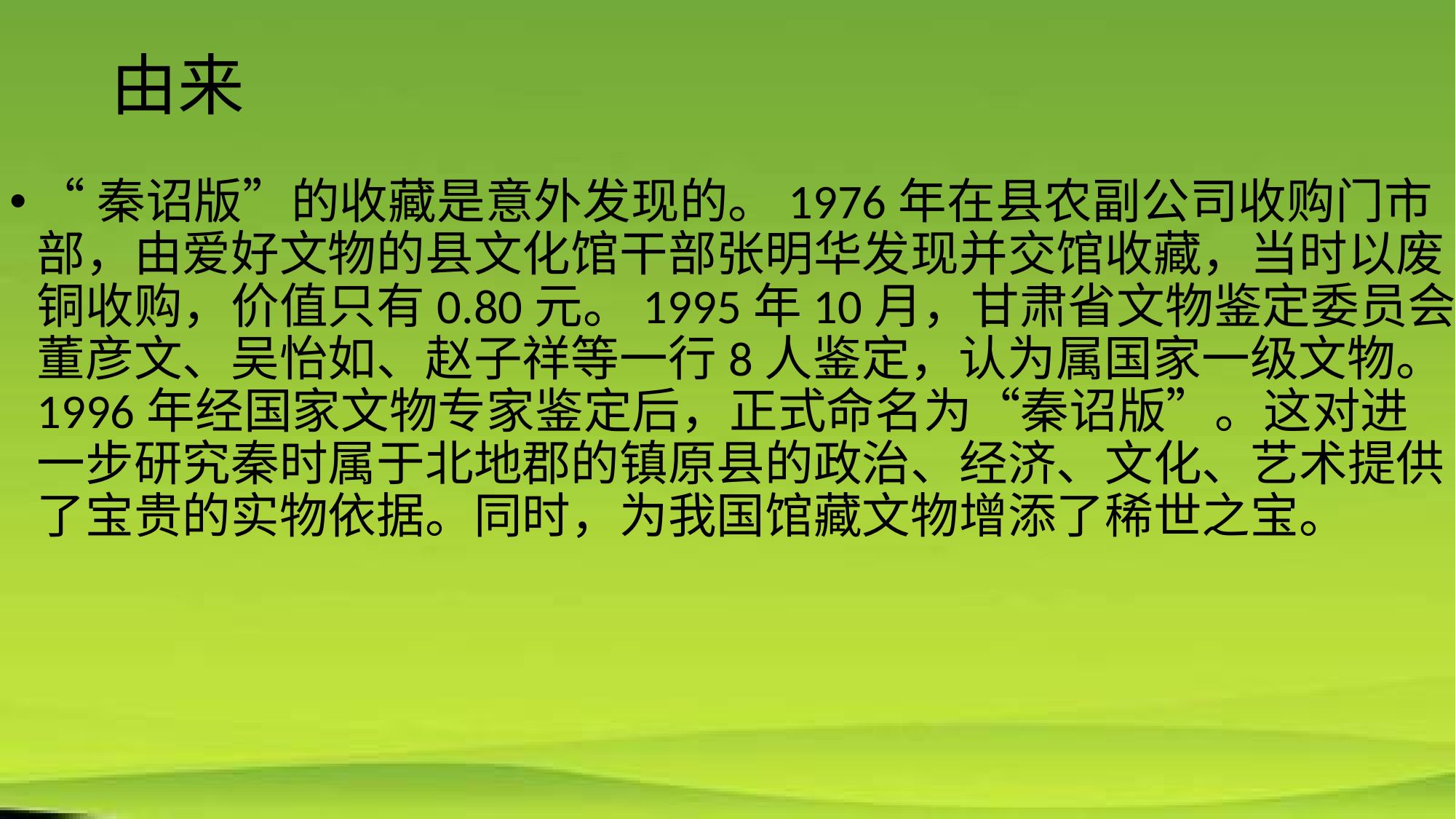

# 由来
“秦诏版”的收藏是意外发现的。1976年在县农副公司收购门市部，由爱好文物的县文化馆干部张明华发现并交馆收藏，当时以废铜收购，价值只有0.80元。1995年10月，甘肃省文物鉴定委员会董彦文、吴怡如、赵子祥等一行8人鉴定，认为属国家一级文物。1996年经国家文物专家鉴定后，正式命名为“秦诏版”。这对进一步研究秦时属于北地郡的镇原县的政治、经济、文化、艺术提供了宝贵的实物依据。同时，为我国馆藏文物增添了稀世之宝。